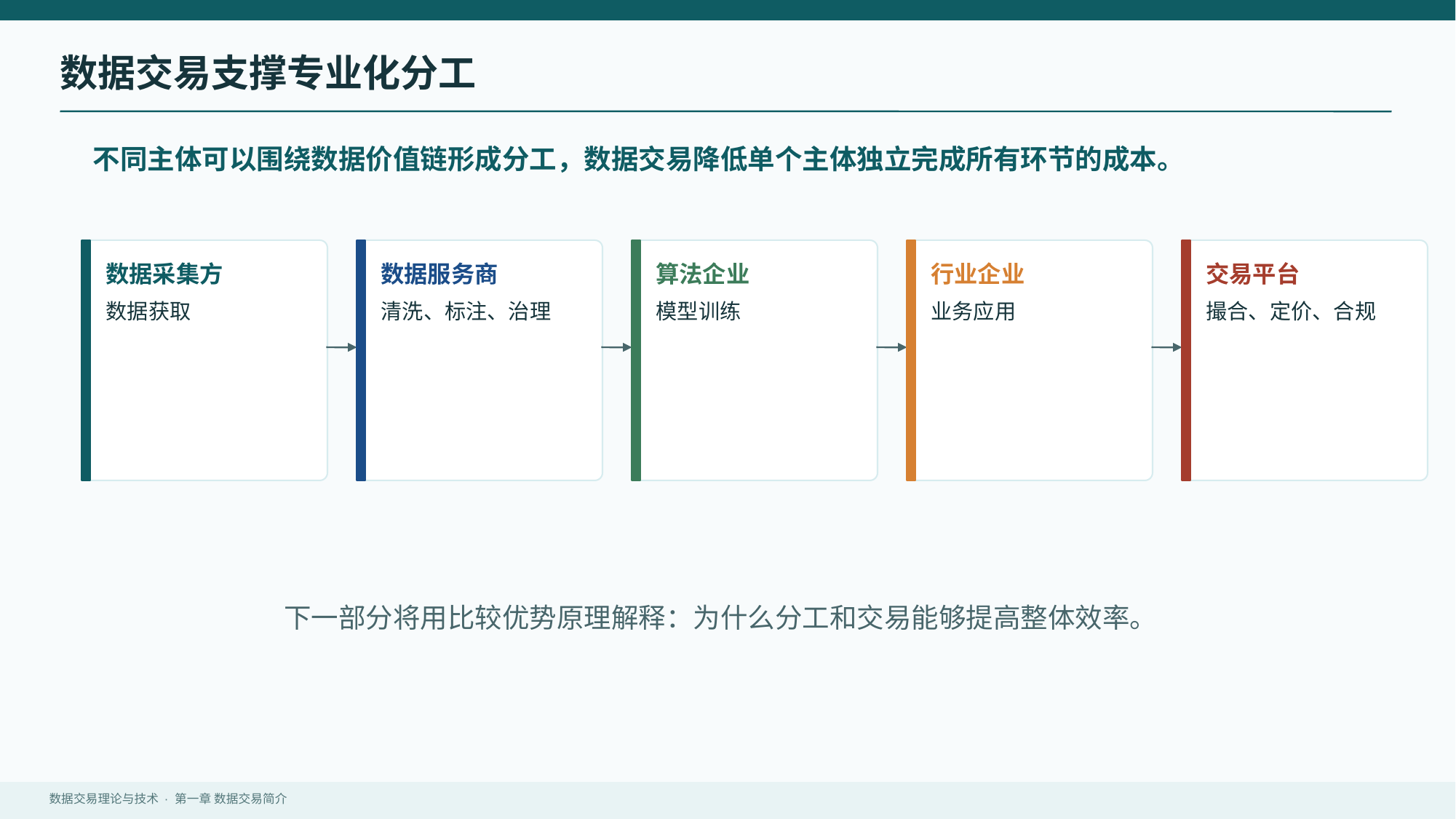

数据交易支撑专业化分工

不同主体可以围绕数据价值链形成分工，数据交易降低单个主体独立完成所有环节的成本。

数据采集方
数据服务商
算法企业
行业企业
交易平台
数据获取
清洗、标注、治理
模型训练
业务应用
撮合、定价、合规

下一部分将用比较优势原理解释：为什么分工和交易能够提高整体效率。
26